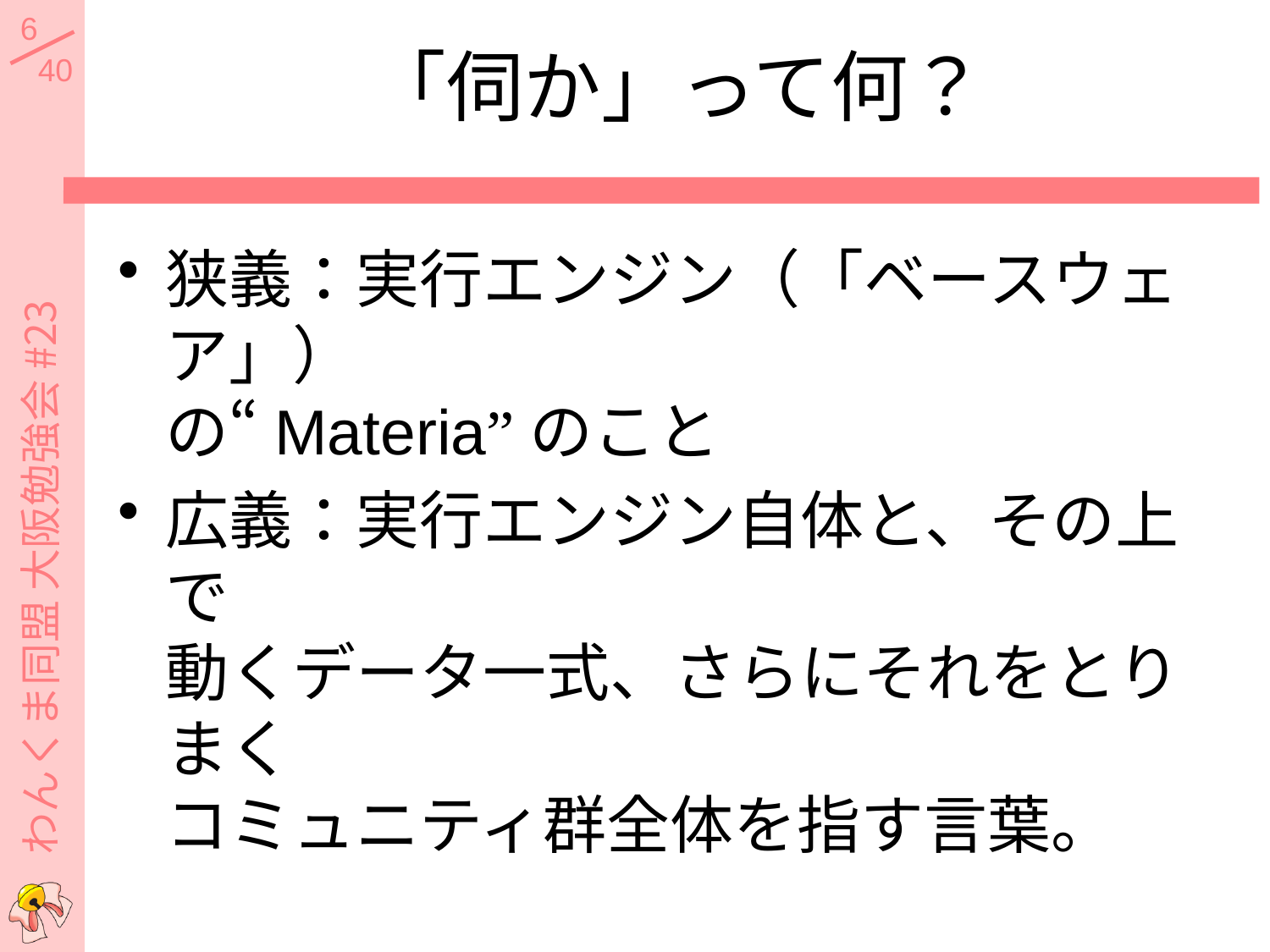

# 「伺か」って何？
狭義：実行エンジン（「ベースウェア」）
の“Materia”のこと
広義：実行エンジン自体と、その上で
動くデータ一式、さらにそれをとりまく
コミュニティ群全体を指す言葉。
わんくま同盟 大阪勉強会 #23